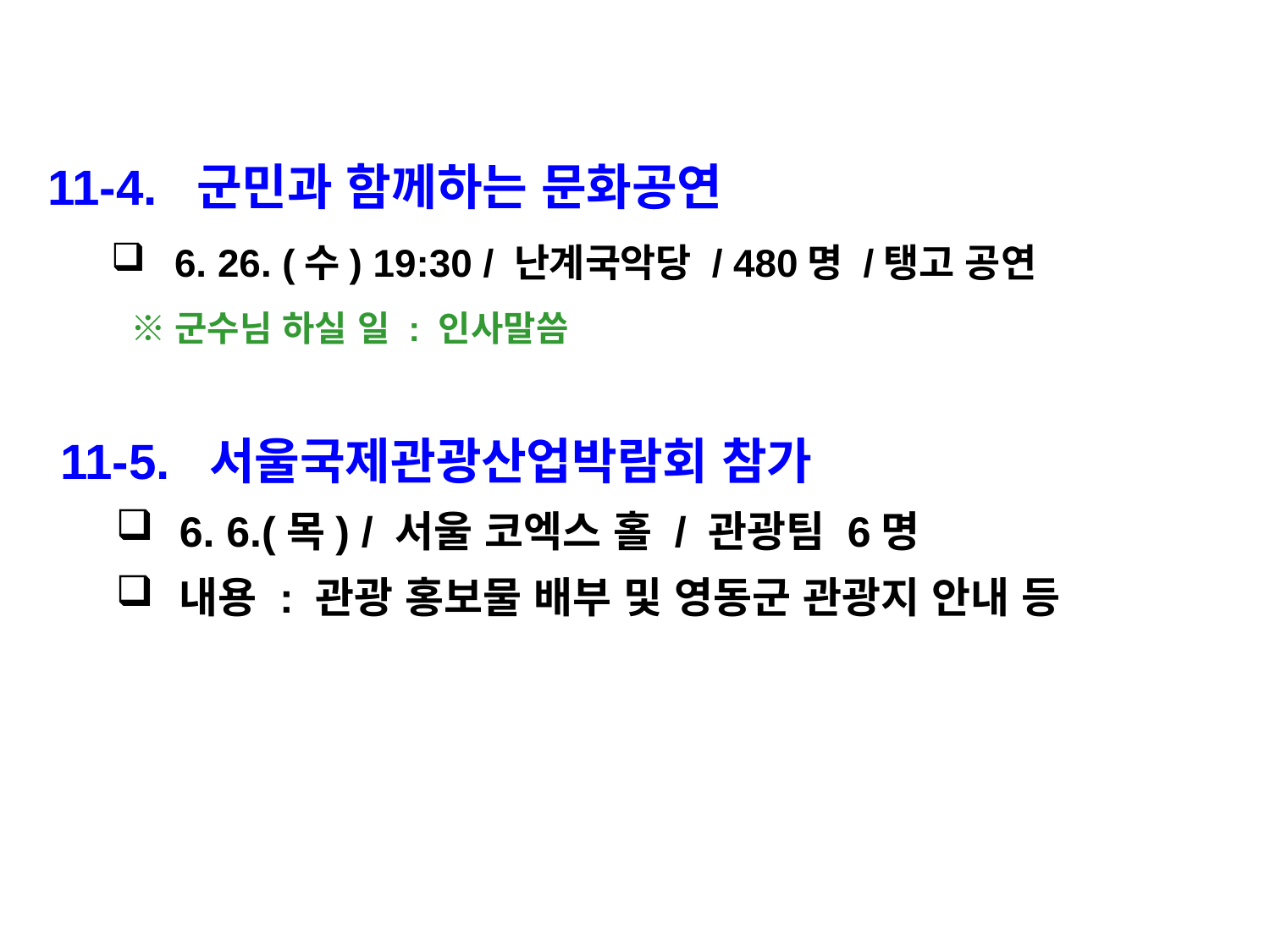

11-4.  군민과 함께하는 문화공연
6. 26. (수) 19:30 / 난계국악당 / 480명 /탱고 공연
  ※군수님 하실 일 : 인사말씀
11-5.  서울국제관광산업박람회 참가
6. 6.(목) / 서울 코엑스 홀 / 관광팀 6명
내용 : 관광 홍보물 배부 및 영동군 관광지 안내 등